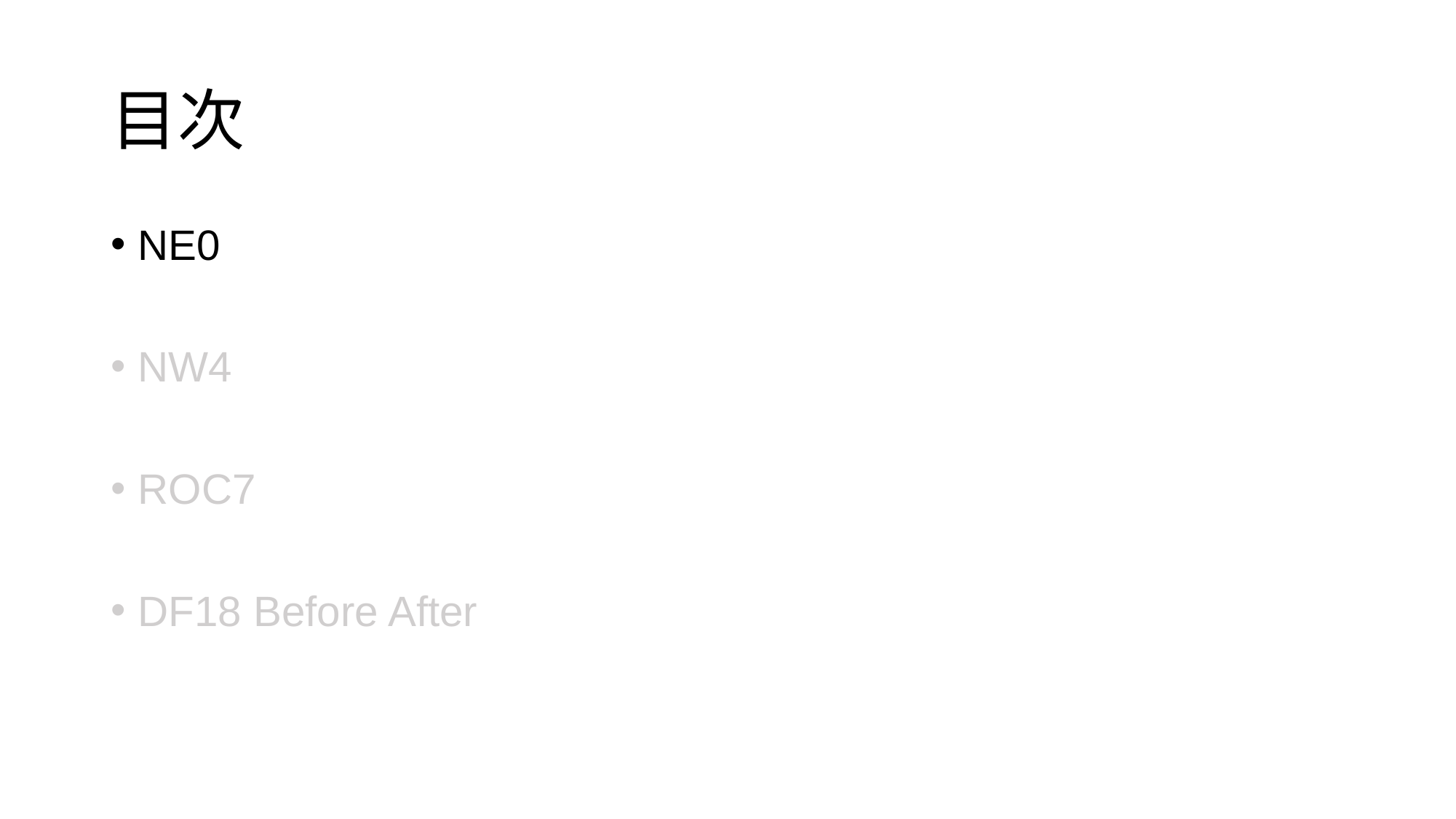

# 目次
NE0

NW4

ROC7

DF18 Before After